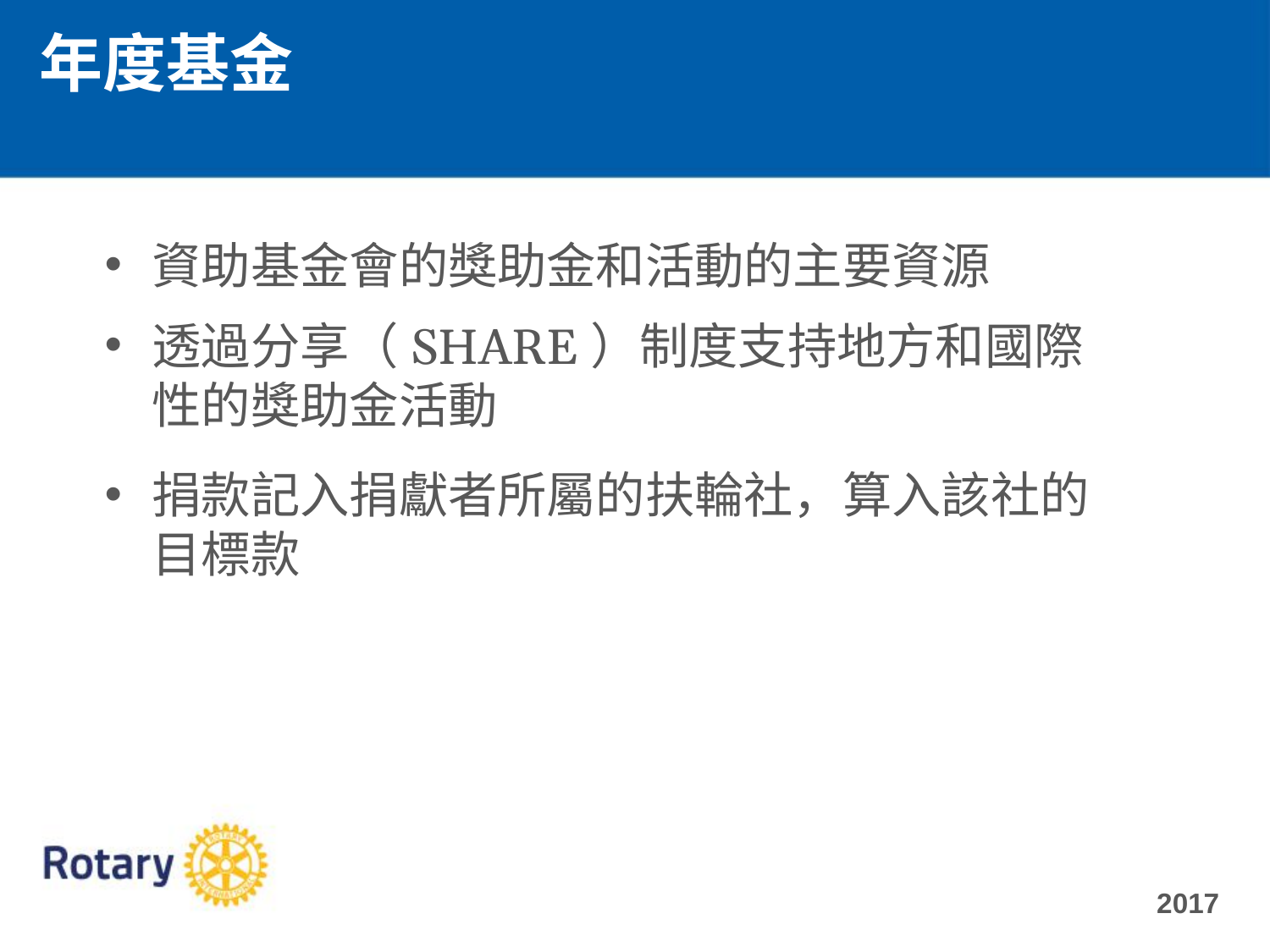

年度基金
資助基金會的獎助金和活動的主要資源
透過分享（SHARE）制度支持地方和國際性的獎助金活動
捐款記入捐獻者所屬的扶輪社，算入該社的目標款